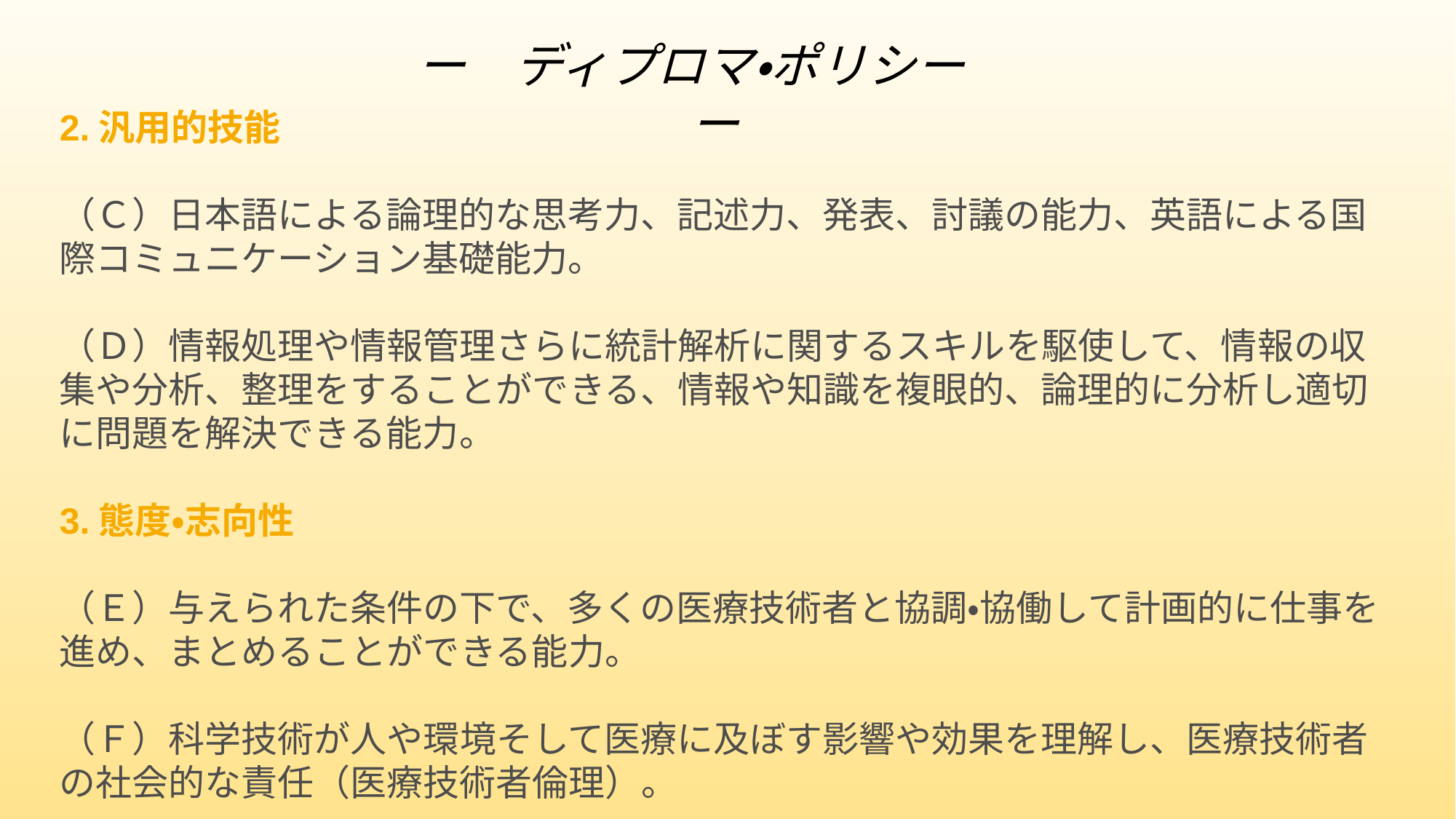

ー　ディプロマ・ポリシー　ー
2.汎用的技能

（Ｃ）日本語による論理的な思考力、記述力、発表、討議の能力、英語による国際コミュニケーション基礎能力。

（Ｄ）情報処理や情報管理さらに統計解析に関するスキルを駆使して、情報の収集や分析、整理をすることができる、情報や知識を複眼的、論理的に分析し適切に問題を解決できる能力。

3.態度・志向性

（Ｅ）与えられた条件の下で、多くの医療技術者と協調・協働して計画的に仕事を進め、まとめることができる能力。

（Ｆ）科学技術が人や環境そして医療に及ぼす影響や効果を理解し、医療技術者の社会的な責任（医療技術者倫理）。